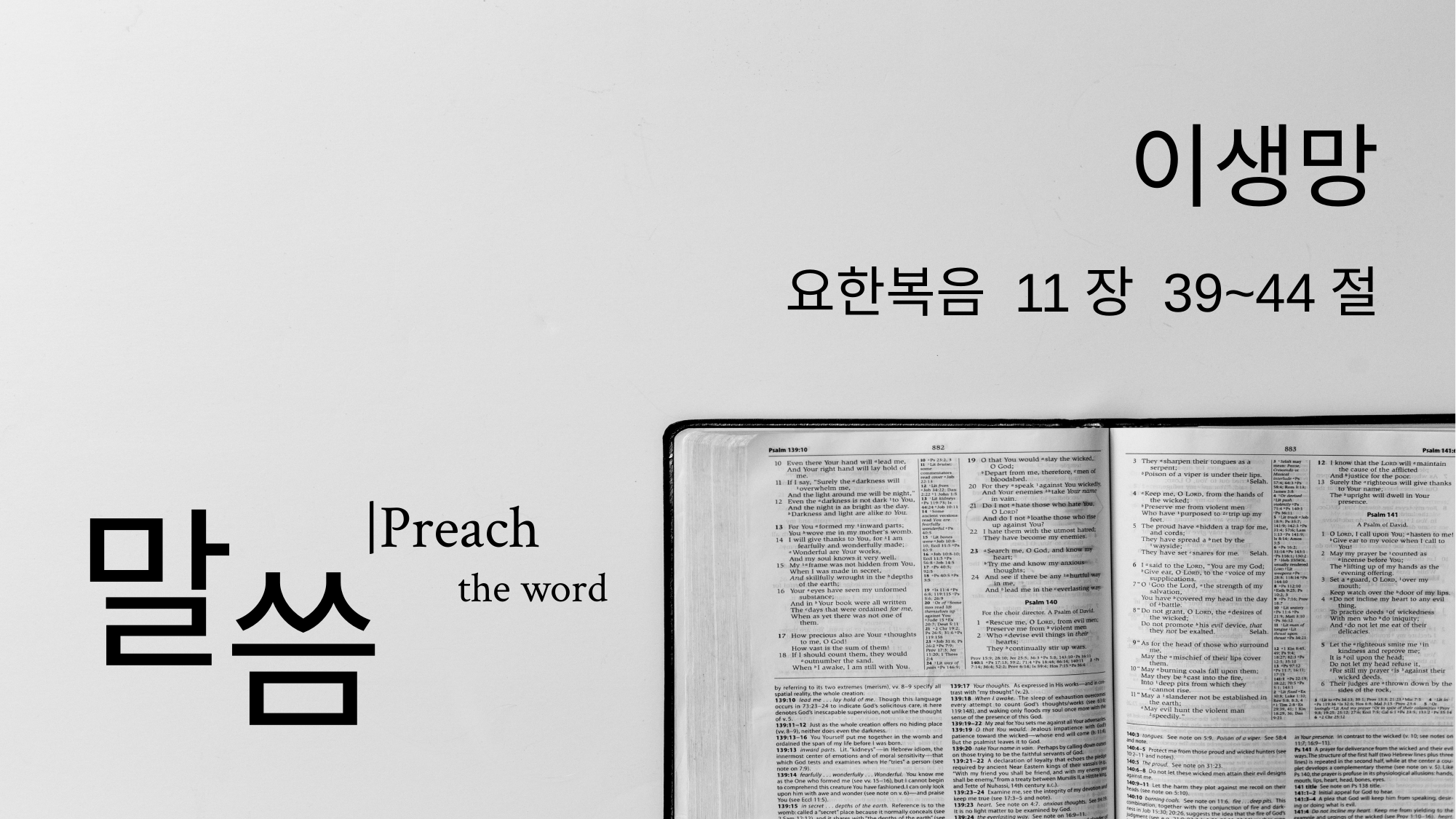

이생망
요한복음 11장 39~44절
|Preach
 the word
# 말
씀